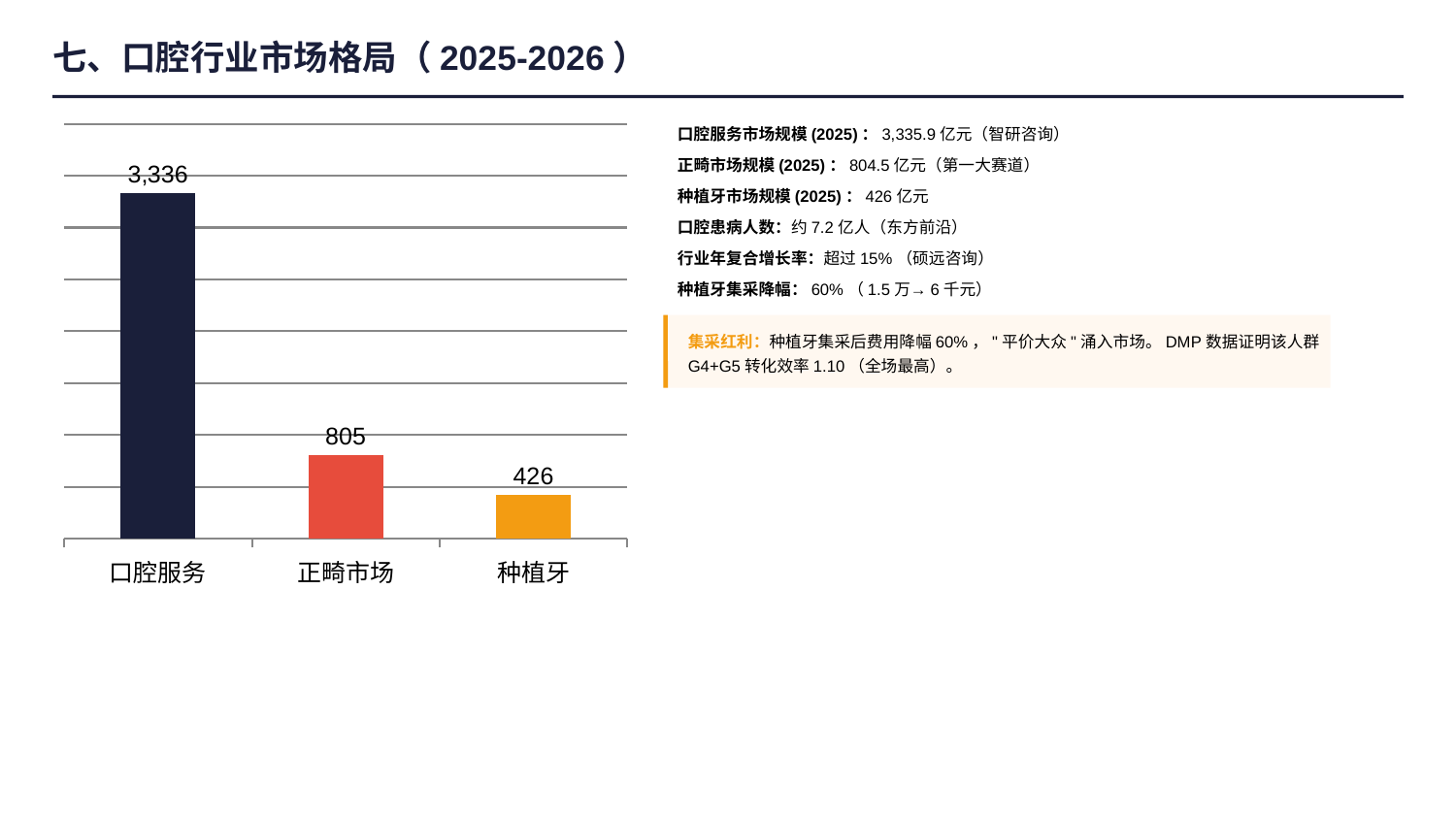

七、口腔行业市场格局（2025-2026）

### Chart

| Category | 亿元 |
|---|---|
| 口腔服务 | 3335.9 |
| 正畸市场 | 804.5 |
| 种植牙 | 426.0 |
口腔服务市场规模(2025)：3,335.9亿元（智研咨询）
正畸市场规模(2025)：804.5亿元（第一大赛道）
种植牙市场规模(2025)：426亿元
口腔患病人数：约7.2亿人（东方前沿）
行业年复合增长率：超过15%（硕远咨询）
种植牙集采降幅：60%（1.5万→6千元）

集采红利：种植牙集采后费用降幅60%，"平价大众"涌入市场。DMP数据证明该人群G4+G5转化效率1.10（全场最高）。